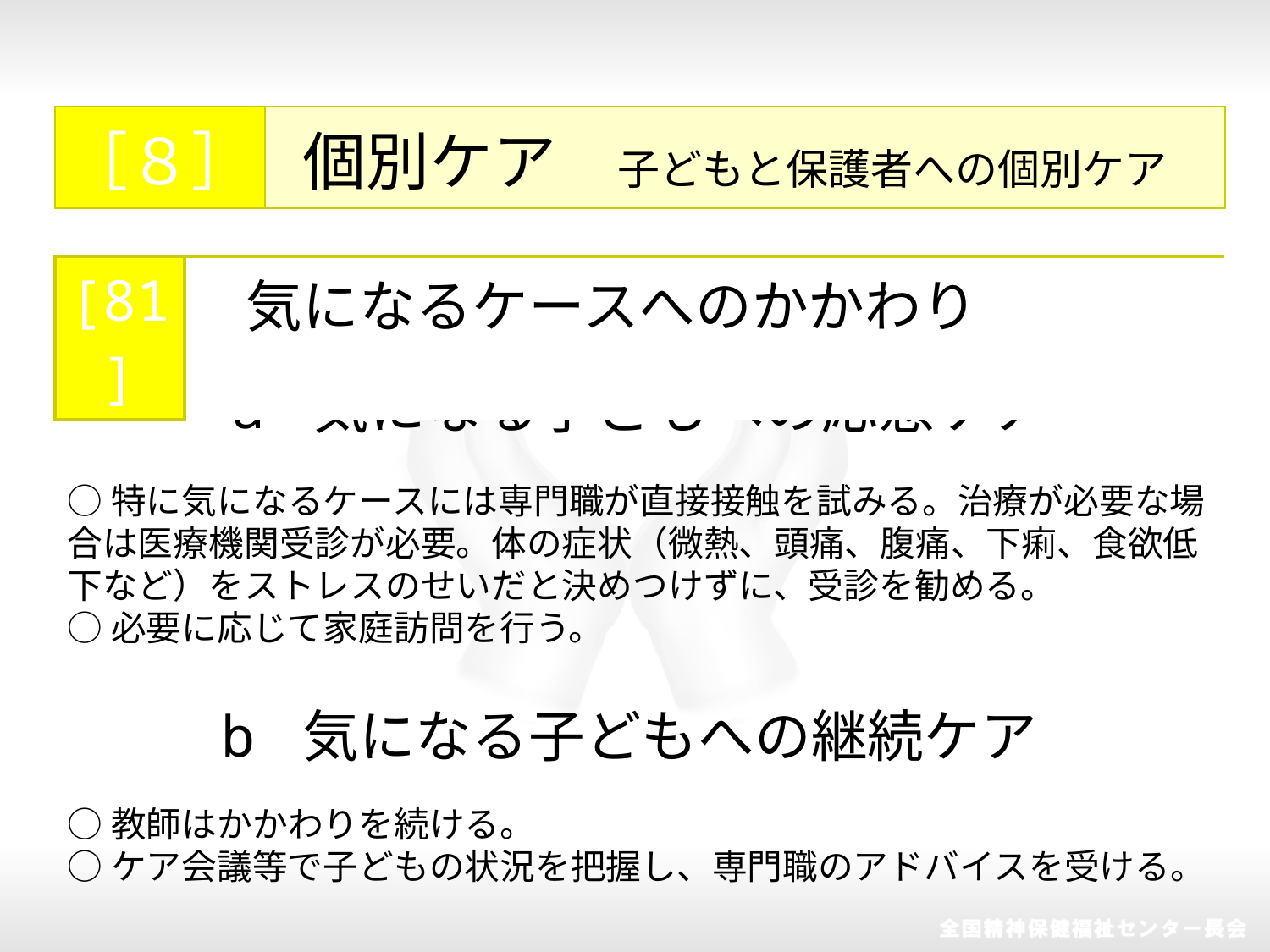

| ［８］ | 個別ケア　 子どもと保護者への個別ケア |
| --- | --- |
| [81] | 気になるケースへのかかわり |
| --- | --- |
a 気になる子どもへの応急ケア
○特に気になるケースには専門職が直接接触を試みる。治療が必要な場合は医療機関受診が必要。体の症状（微熱、頭痛、腹痛、下痢、食欲低下など）をストレスのせいだと決めつけずに、受診を勧める。
○必要に応じて家庭訪問を行う。
b 気になる子どもへの継続ケア
○教師はかかわりを続ける。
○ケア会議等で子どもの状況を把握し、専門職のアドバイスを受ける。